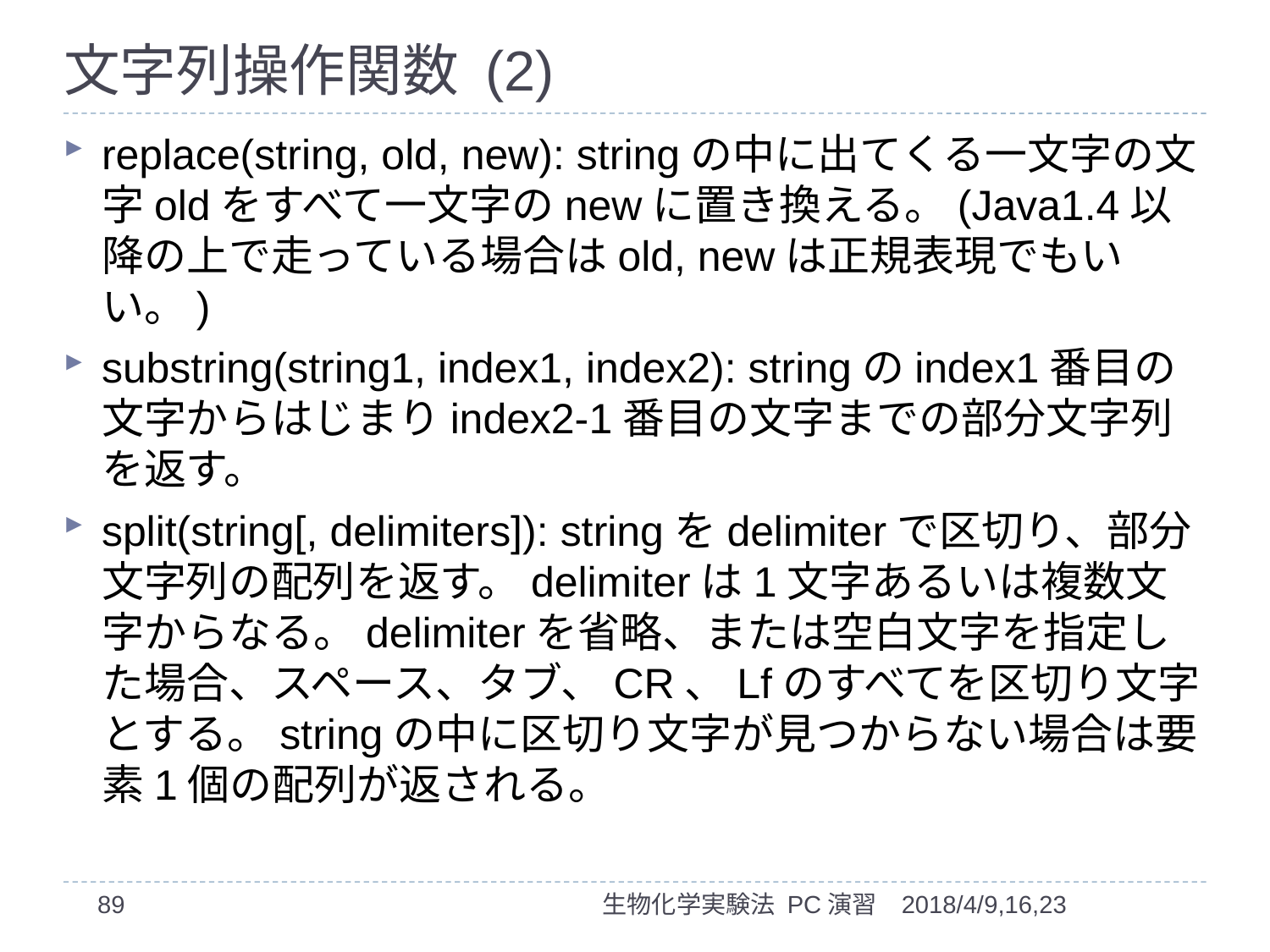

# 文字列操作関数 (2)
replace(string, old, new): stringの中に出てくる一文字の文字oldをすべて一文字のnewに置き換える。(Java1.4以降の上で走っている場合はold, newは正規表現でもいい。)
substring(string1, index1, index2): stringのindex1番目の文字からはじまりindex2-1番目の文字までの部分文字列を返す。
split(string[, delimiters]): stringをdelimiterで区切り、部分文字列の配列を返す。delimiterは1文字あるいは複数文字からなる。delimiterを省略、または空白文字を指定した場合、スペース、タブ、CR、Lfのすべてを区切り文字とする。stringの中に区切り文字が見つからない場合は要素1個の配列が返される。

89
生物化学実験法 PC演習
2018/4/9,16,23